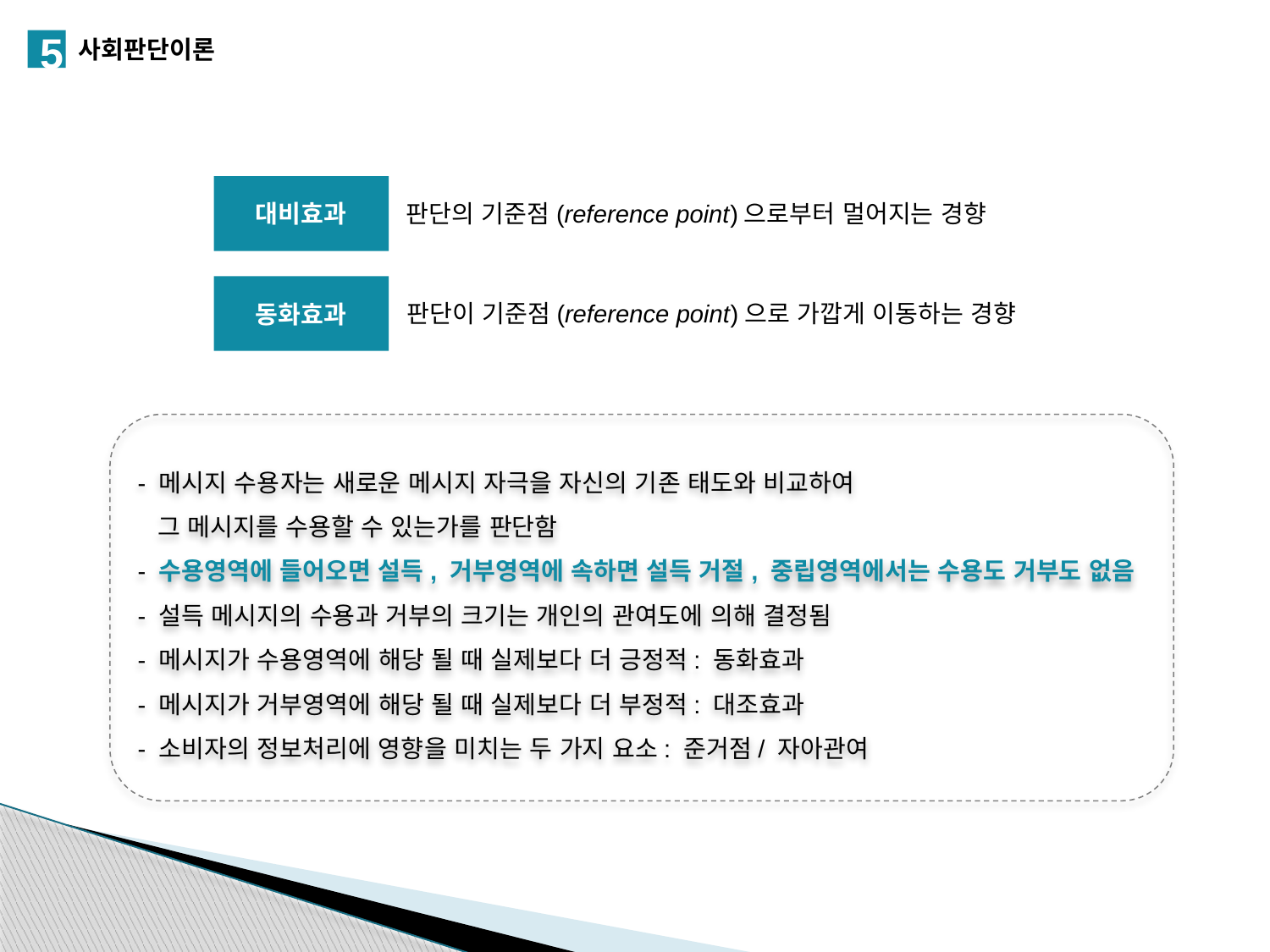

5
사회판단이론

대비효과
판단의 기준점(reference point)으로부터 멀어지는 경향
동화효과
판단이 기준점(reference point)으로 가깝게 이동하는 경향
- 메시지 수용자는 새로운 메시지 자극을 자신의 기존 태도와 비교하여
  그 메시지를 수용할 수 있는가를 판단함
- 수용영역에 들어오면 설득, 거부영역에 속하면 설득 거절, 중립영역에서는 수용도 거부도 없음
- 설득 메시지의 수용과 거부의 크기는 개인의 관여도에 의해 결정됨
- 메시지가 수용영역에 해당 될 때 실제보다 더 긍정적: 동화효과
- 메시지가 거부영역에 해당 될 때 실제보다 더 부정적: 대조효과
- 소비자의 정보처리에 영향을 미치는 두 가지 요소: 준거점/ 자아관여